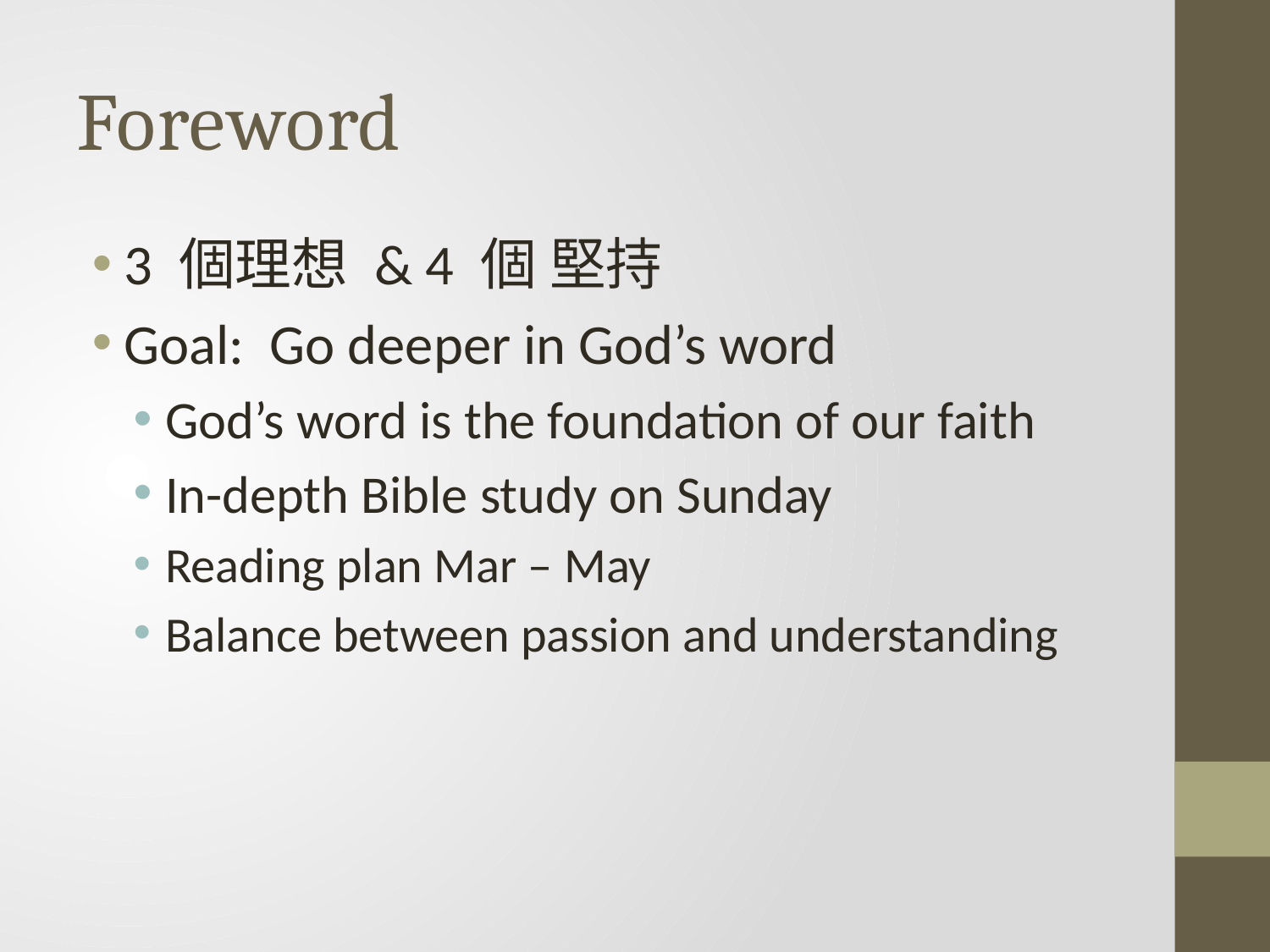

# Foreword
3 個理想 & 4 個 堅持
Goal:  Go deeper in God’s word
God’s word is the foundation of our faith
In-depth Bible study on Sunday
Reading plan Mar – May
Balance between passion and understanding